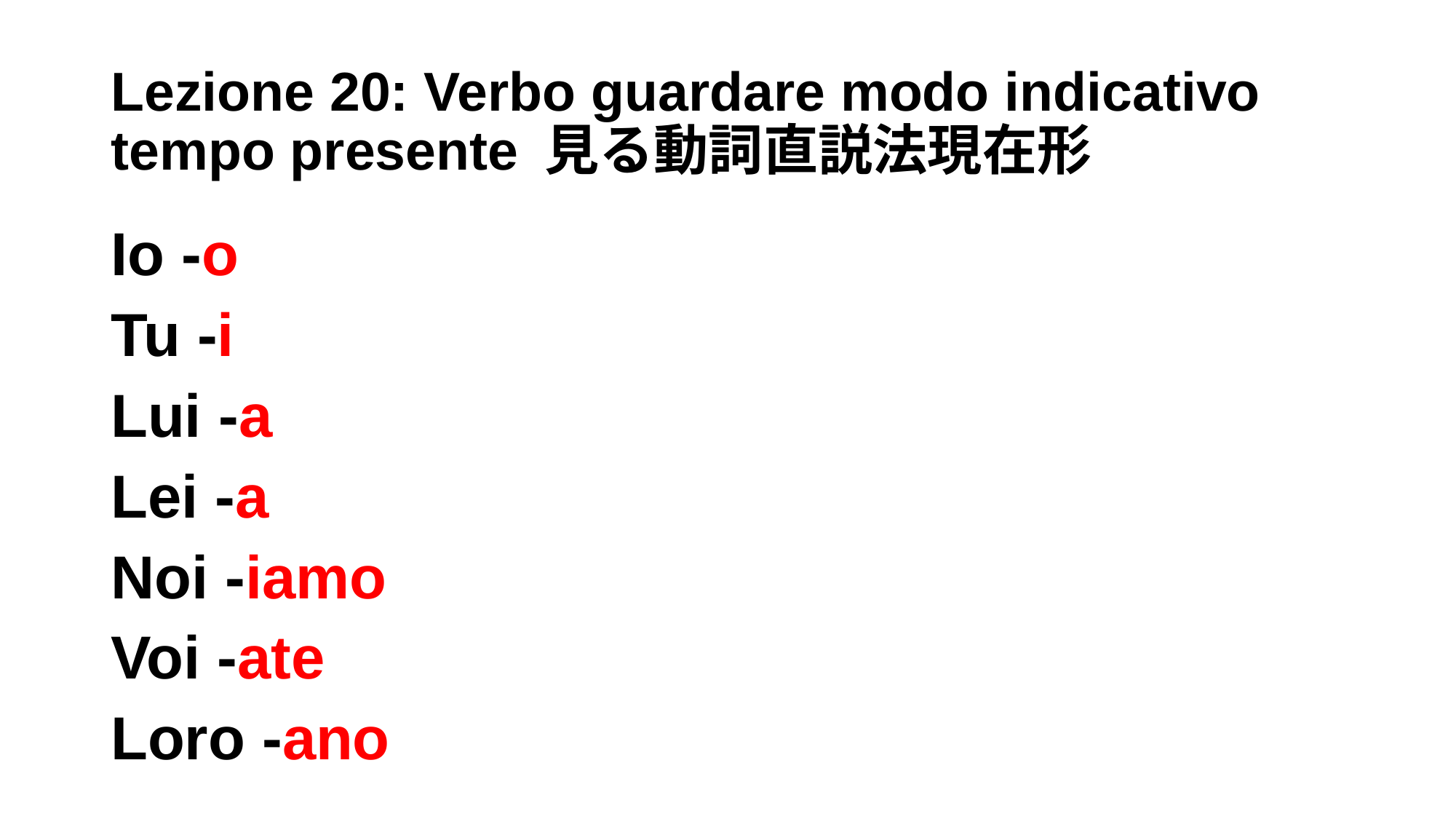

# Lezione 20: Verbo guardare modo indicativo tempo presente 見る動詞直説法現在形
Io -o
Tu -i
Lui -a
Lei -a
Noi -iamo
Voi -ate
Loro -ano